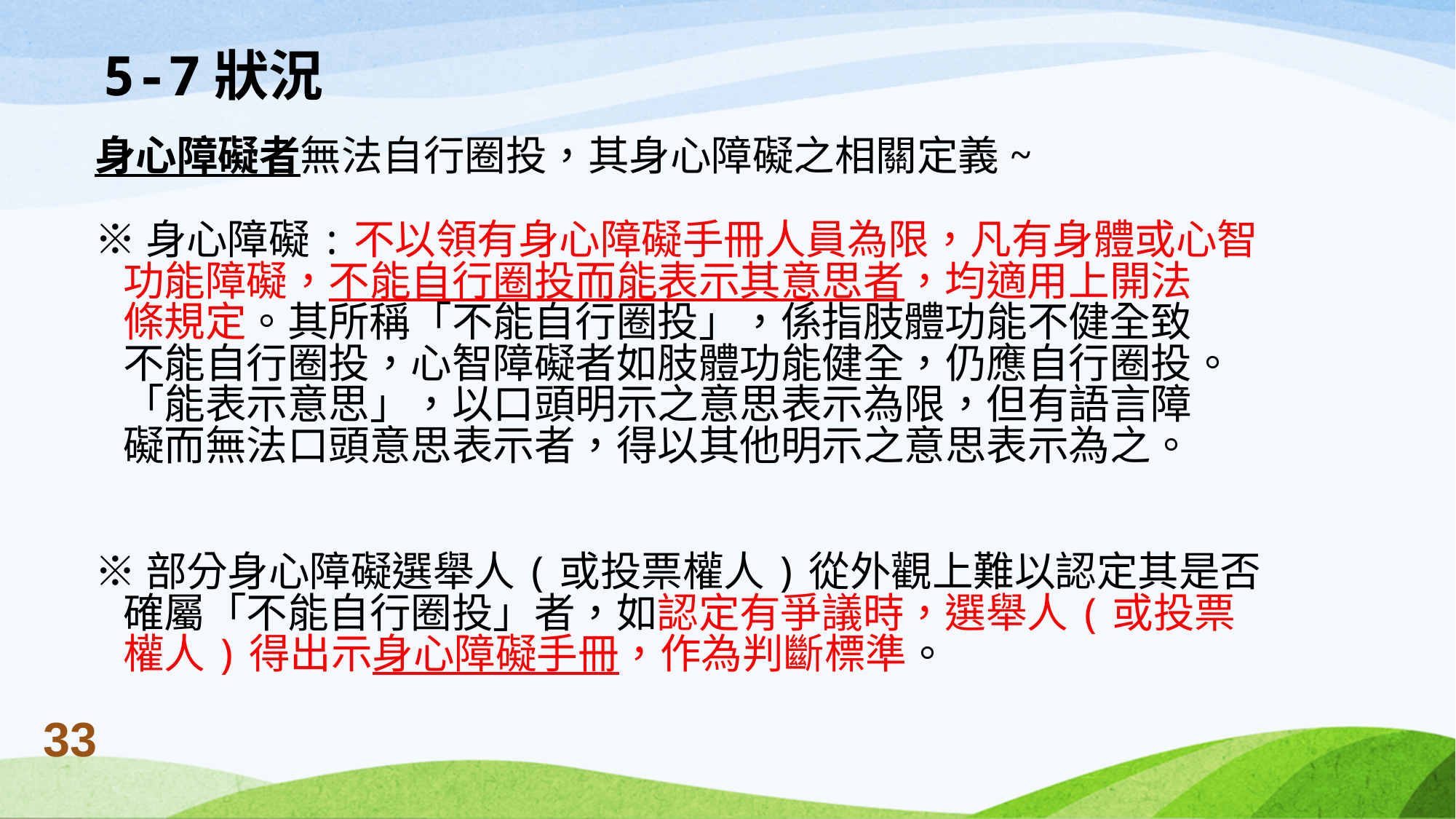

# 5-7狀況
身心障礙者無法自行圈投，其身心障礙之相關定義~

※身心障礙:不以領有身心障礙手冊人員為限，凡有身體或心智
  功能障礙，不能自行圈投而能表示其意思者，均適用上開法
  條規定。其所稱「不能自行圈投」，係指肢體功能不健全致
  不能自行圈投，心智障礙者如肢體功能健全，仍應自行圈投。
  「能表示意思」，以口頭明示之意思表示為限，但有語言障
  礙而無法口頭意思表示者，得以其他明示之意思表示為之。

※部分身心障礙選舉人(或投票權人)從外觀上難以認定其是否
  確屬「不能自行圈投」者，如認定有爭議時，選舉人(或投票
  權人)得出示身心障礙手冊，作為判斷標準。

33